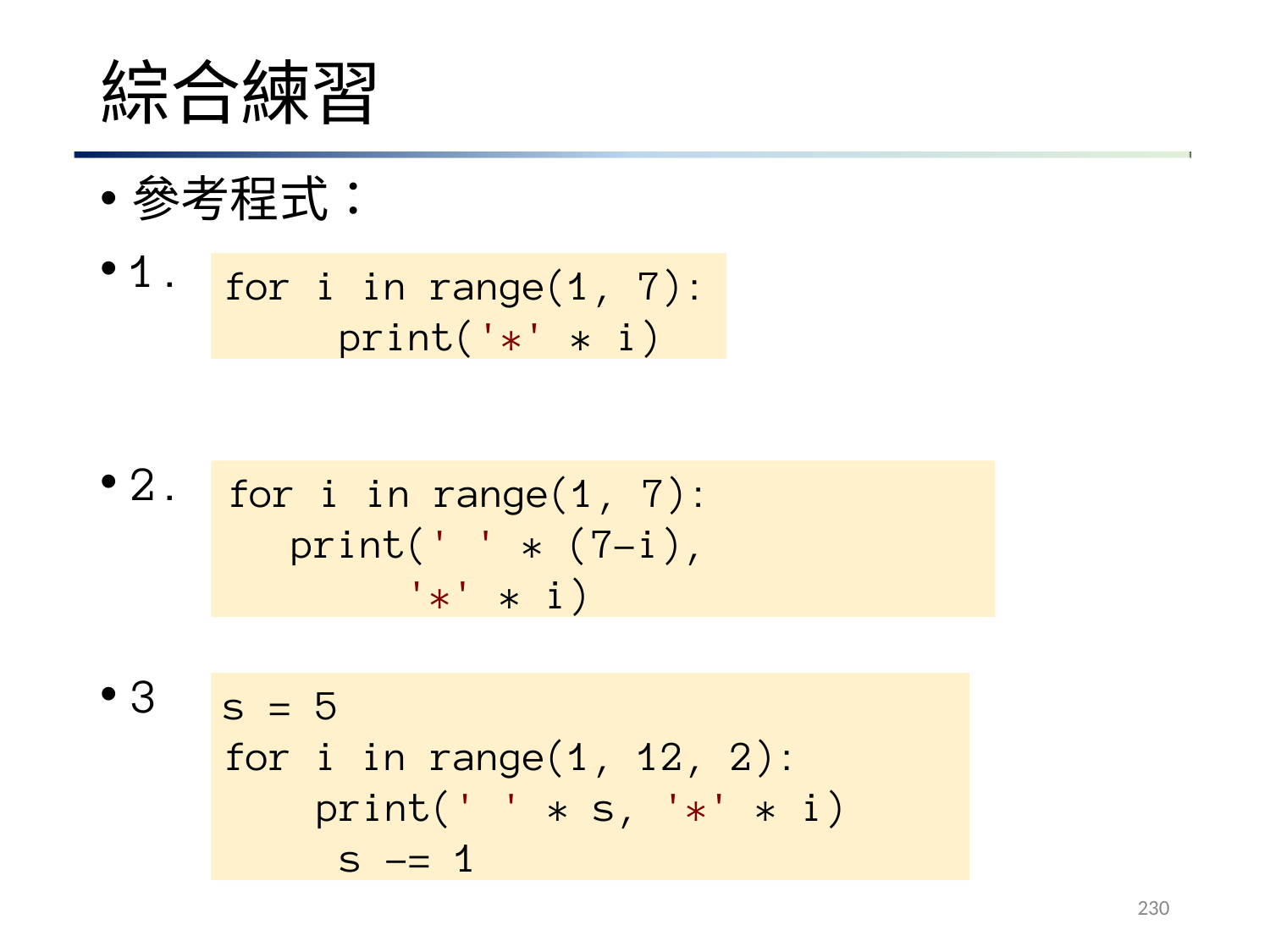

# 綜合練習
參考程式：
1.
for i in range(1, 7):  print('*' * i)
2.
for i in range(1, 7):
print(' ' * (7-i), '*' * i)
3
s = 5
for i in range(1, 12, 2):  print(' ' * s, '*' * i)  s -= 1
230